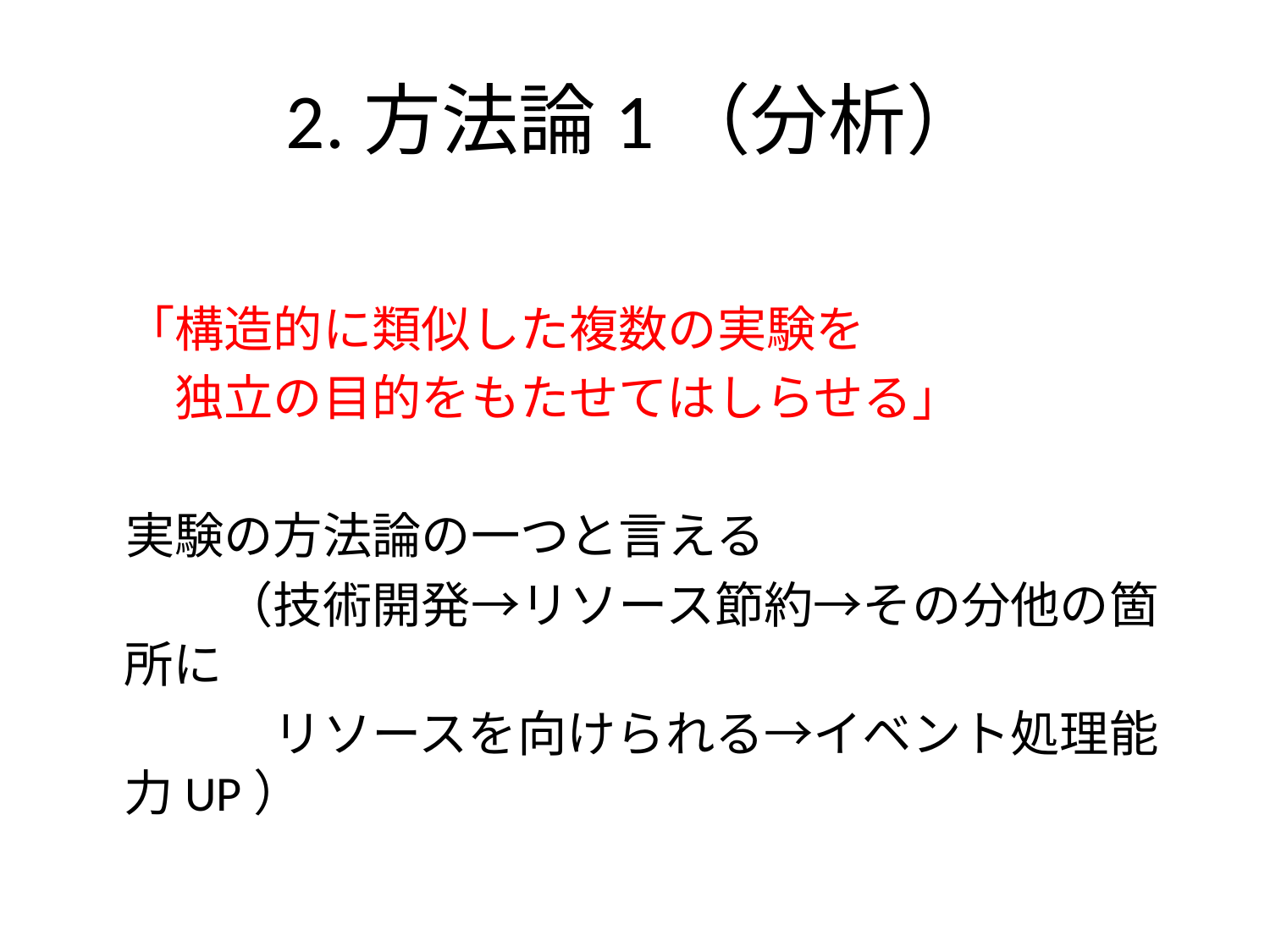

# 2.方法論1（分析）

　「構造的に類似した複数の実験を
　　独立の目的をもたせてはしらせる」

　実験の方法論の一つと言える
　　　（技術開発→リソース節約→その分他の箇所に
　　　　リソースを向けられる→イベント処理能力UP）